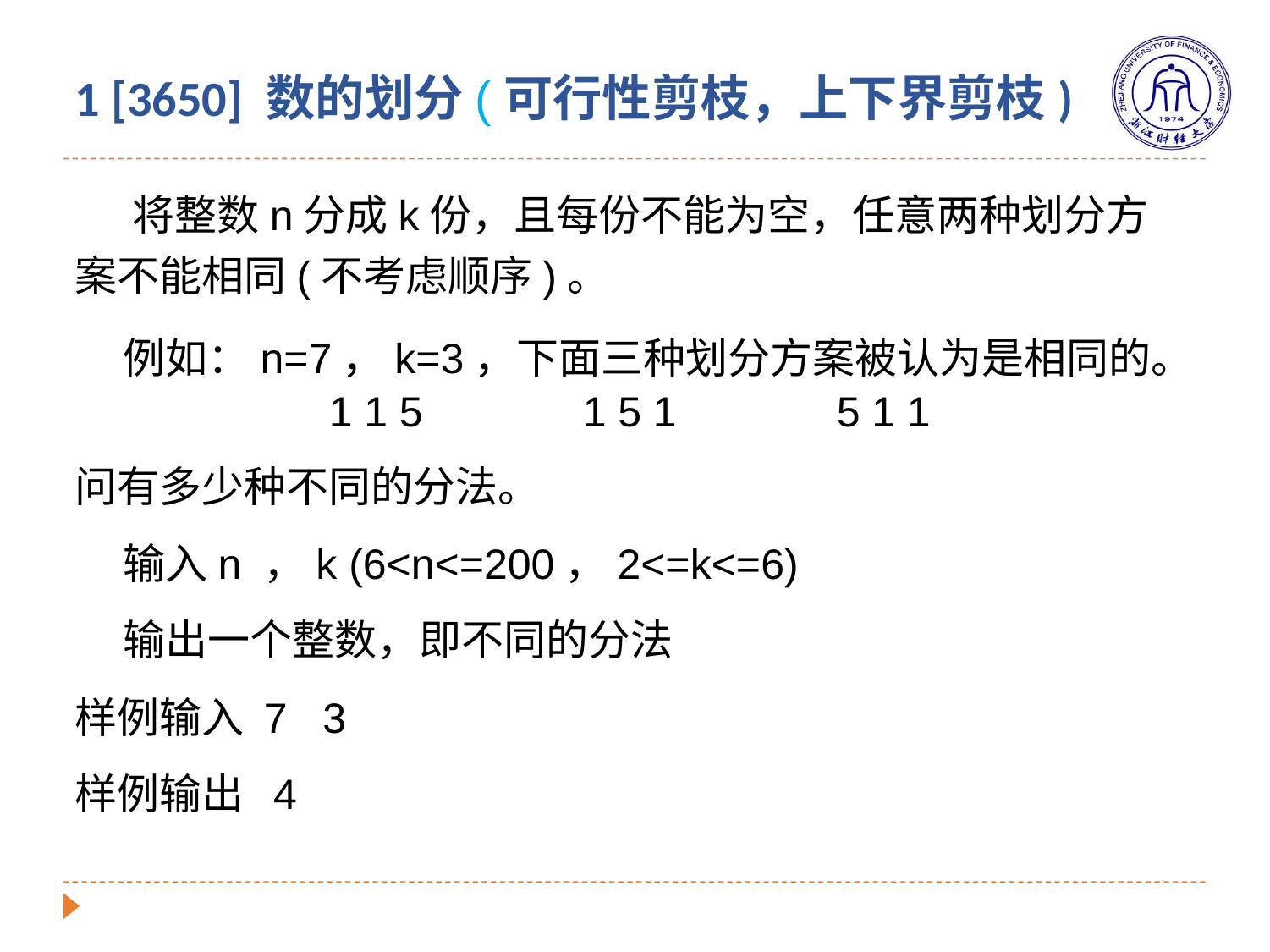

# 1 [3650] 数的划分(可行性剪枝，上下界剪枝)
     将整数n分成k份，且每份不能为空，任意两种划分方案不能相同(不考虑顺序)。
    例如：n=7，k=3，下面三种划分方案被认为是相同的。
		1 1 5		1 5 1		5 1 1
问有多少种不同的分法。
    输入n ，k (6<n<=200，2<=k<=6)
    输出一个整数，即不同的分法
样例输入 7   3
样例输出  4
7